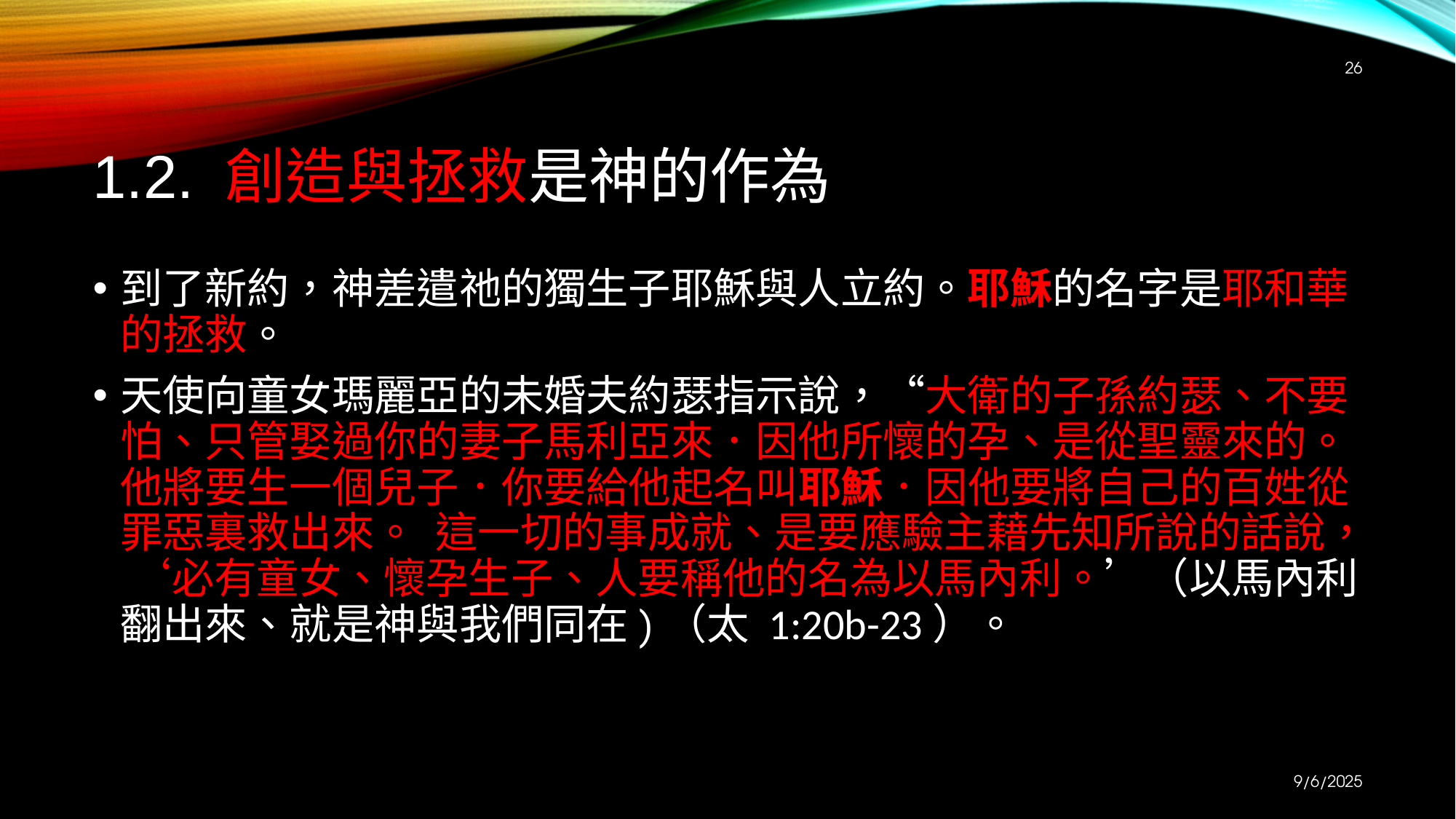

26
# 1.2. 創造與拯救是神的作為
到了新約，神差遣祂的獨生子耶穌與人立約。耶穌的名字是耶和華的拯救。
天使向童女瑪麗亞的未婚夫約瑟指示說，“大衛的子孫約瑟、不要怕、只管娶過你的妻子馬利亞來．因他所懷的孕、是從聖靈來的。 他將要生一個兒子．你要給他起名叫耶穌．因他要將自己的百姓從罪惡裏救出來。  這一切的事成就、是要應驗主藉先知所說的話說， ‘必有童女、懷孕生子、人要稱他的名為以馬內利。’（以馬內利翻出來、就是神與我們同在)（太 1:20b-23）。

9/6/2025